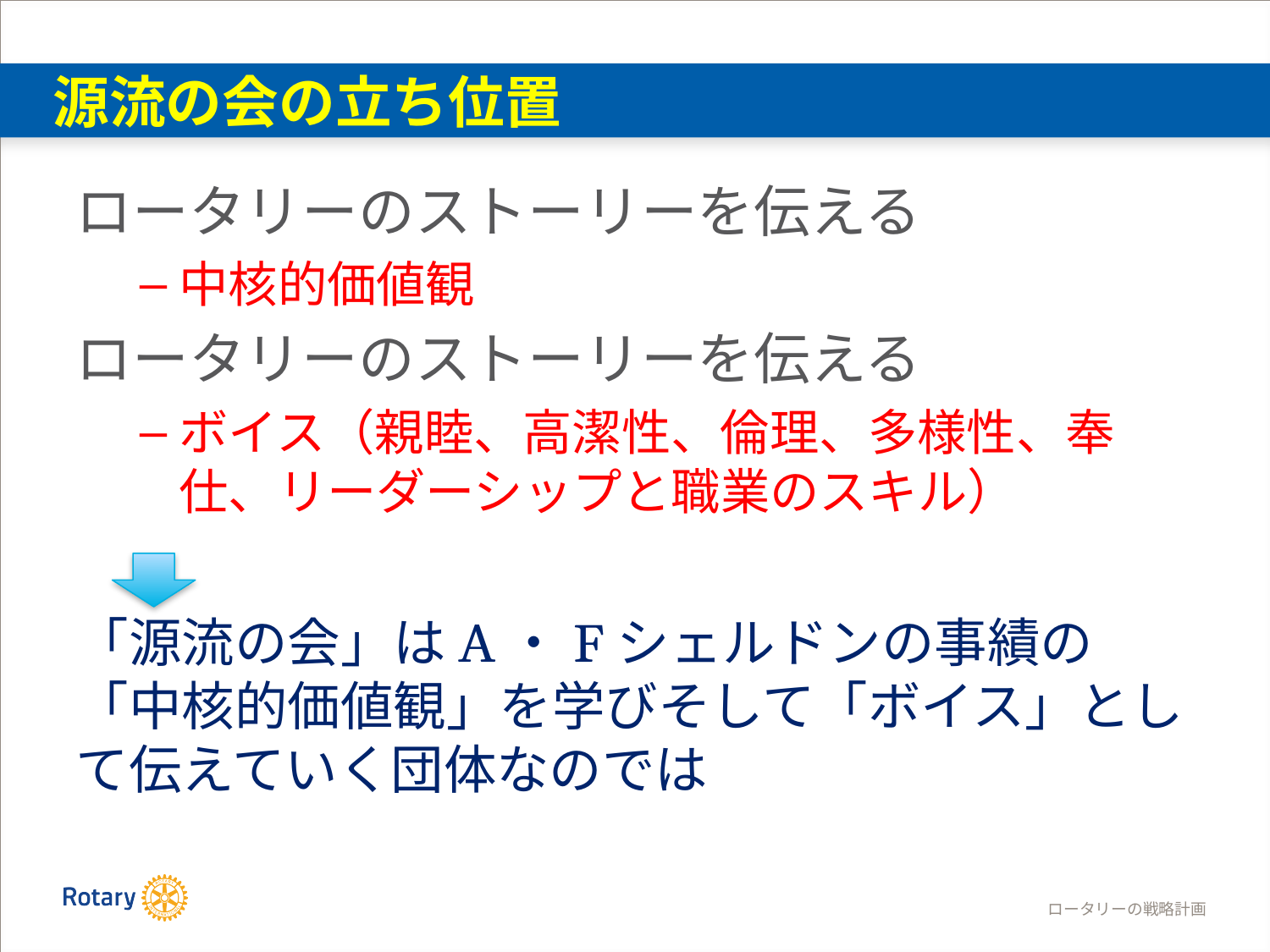

# 源流の会の立ち位置
ロータリーのストーリーを伝える
中核的価値観
ロータリーのストーリーを伝える
ボイス（親睦、高潔性、倫理、多様性、奉仕、リーダーシップと職業のスキル）

「源流の会」はA・Fシェルドンの事績の「中核的価値観」を学びそして「ボイス」として伝えていく団体なのでは